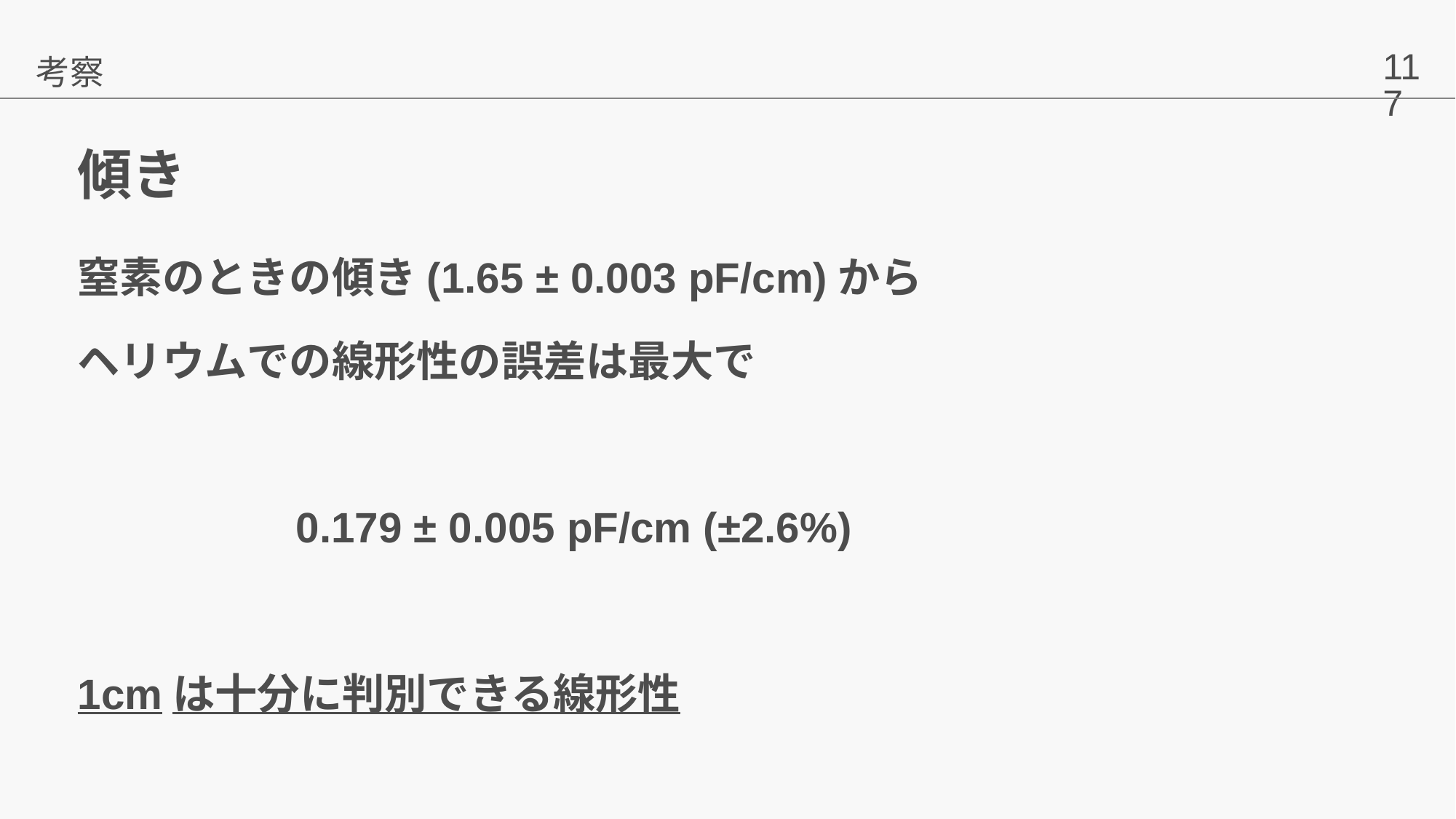

考察
# 傾き
窒素のときの傾き(1.65 ± 0.003 pF/cm)から
ヘリウムでの線形性の誤差は最大で

		0.179 ± 0.005 pF/cm (±2.6%)

1cmは十分に判別できる線形性